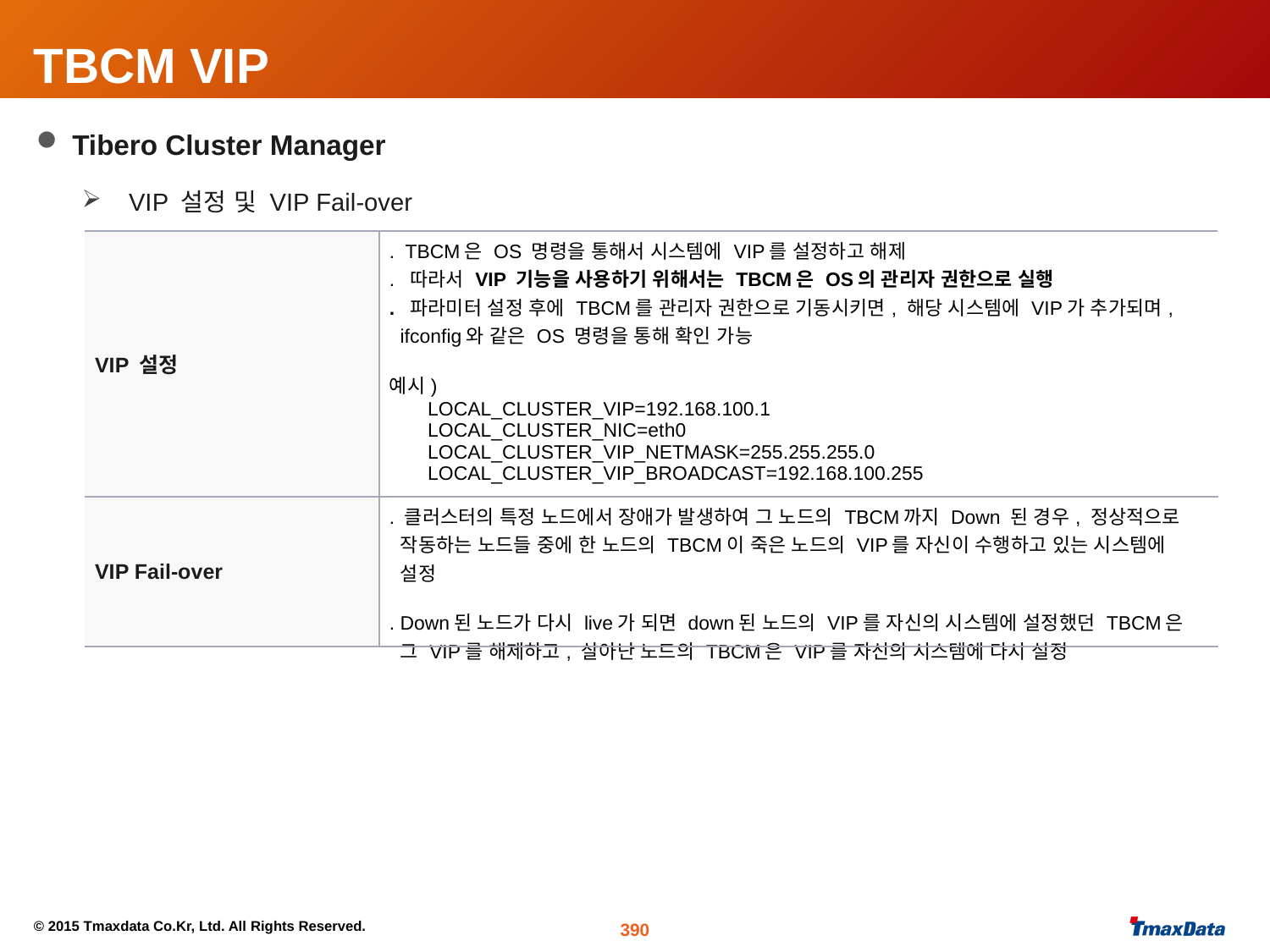

TBCM VIP
 Tibero Cluster Manager

 VIP 설정 및 VIP Fail-over
| VIP 설정 | . TBCM은 OS 명령을 통해서 시스템에 VIP를 설정하고 해제 . 따라서 VIP 기능을 사용하기 위해서는 TBCM은 OS의 관리자 권한으로 실행 . 파라미터 설정 후에 TBCM를 관리자 권한으로 기동시키면, 해당 시스템에 VIP가 추가되며, ifconfig와 같은 OS 명령을 통해 확인 가능 예시) LOCAL\_CLUSTER\_VIP=192.168.100.1 LOCAL\_CLUSTER\_NIC=eth0 LOCAL\_CLUSTER\_VIP\_NETMASK=255.255.255.0 LOCAL\_CLUSTER\_VIP\_BROADCAST=192.168.100.255 |
| --- | --- |
| VIP Fail-over | . 클러스터의 특정 노드에서 장애가 발생하여 그 노드의 TBCM까지 Down 된 경우, 정상적으로 작동하는 노드들 중에 한 노드의 TBCM이 죽은 노드의 VIP를 자신이 수행하고 있는 시스템에 설정 . Down된 노드가 다시 live가 되면 down된 노드의 VIP를 자신의 시스템에 설정했던 TBCM은 그 VIP를 해제하고, 살아난 노드의 TBCM은 VIP를 자신의 시스템에 다시 설정 |